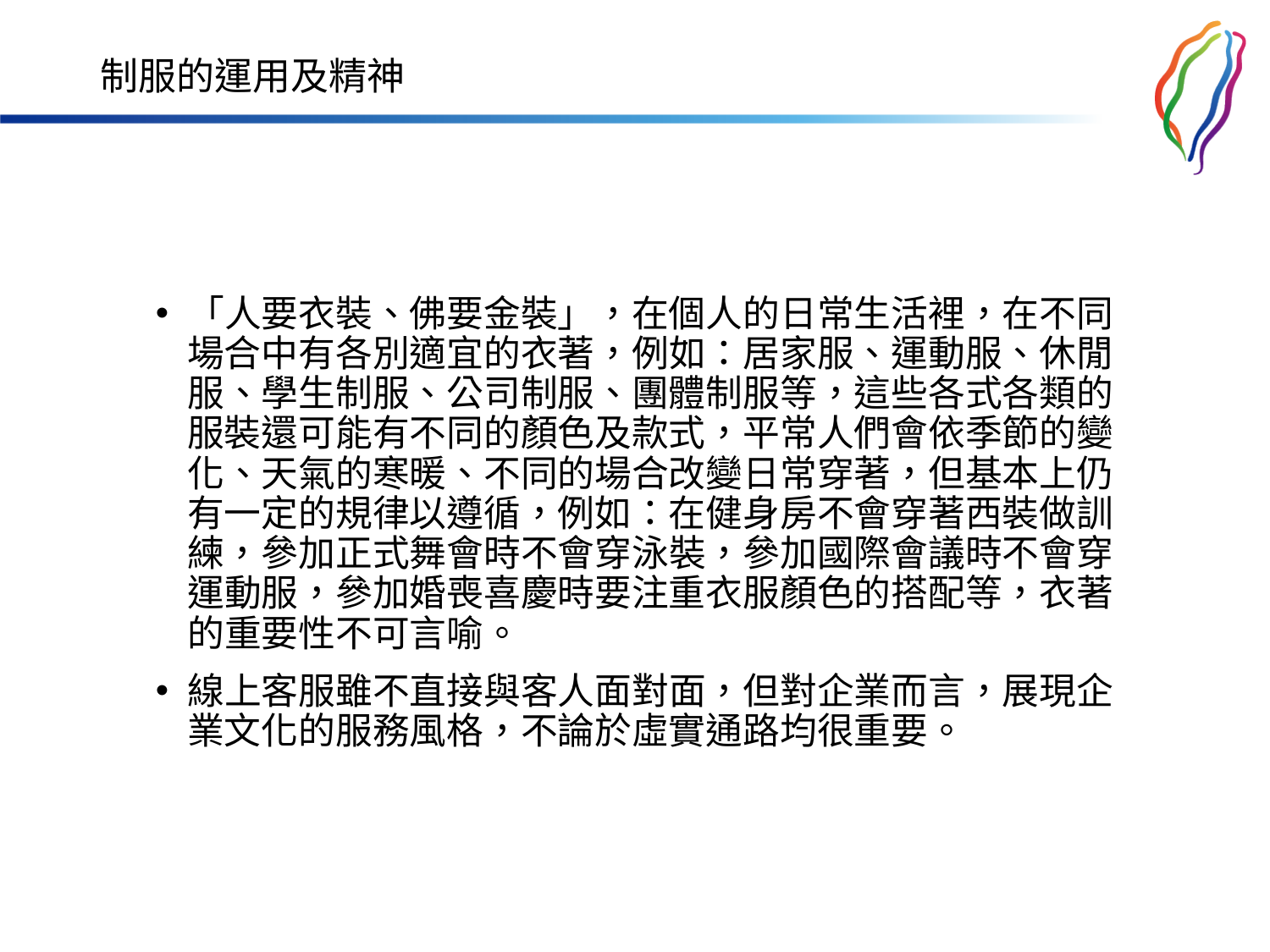

# 制服的運用及精神
「人要衣裝、佛要金裝」，在個人的日常生活裡，在不同場合中有各別適宜的衣著，例如：居家服、運動服、休閒服、學生制服、公司制服、團體制服等，這些各式各類的服裝還可能有不同的顏色及款式，平常人們會依季節的變化、天氣的寒暖、不同的場合改變日常穿著，但基本上仍有一定的規律以遵循，例如：在健身房不會穿著西裝做訓練，參加正式舞會時不會穿泳裝，參加國際會議時不會穿運動服，參加婚喪喜慶時要注重衣服顏色的搭配等，衣著的重要性不可言喻。
線上客服雖不直接與客人面對面，但對企業而言，展現企業文化的服務風格，不論於虛實通路均很重要。